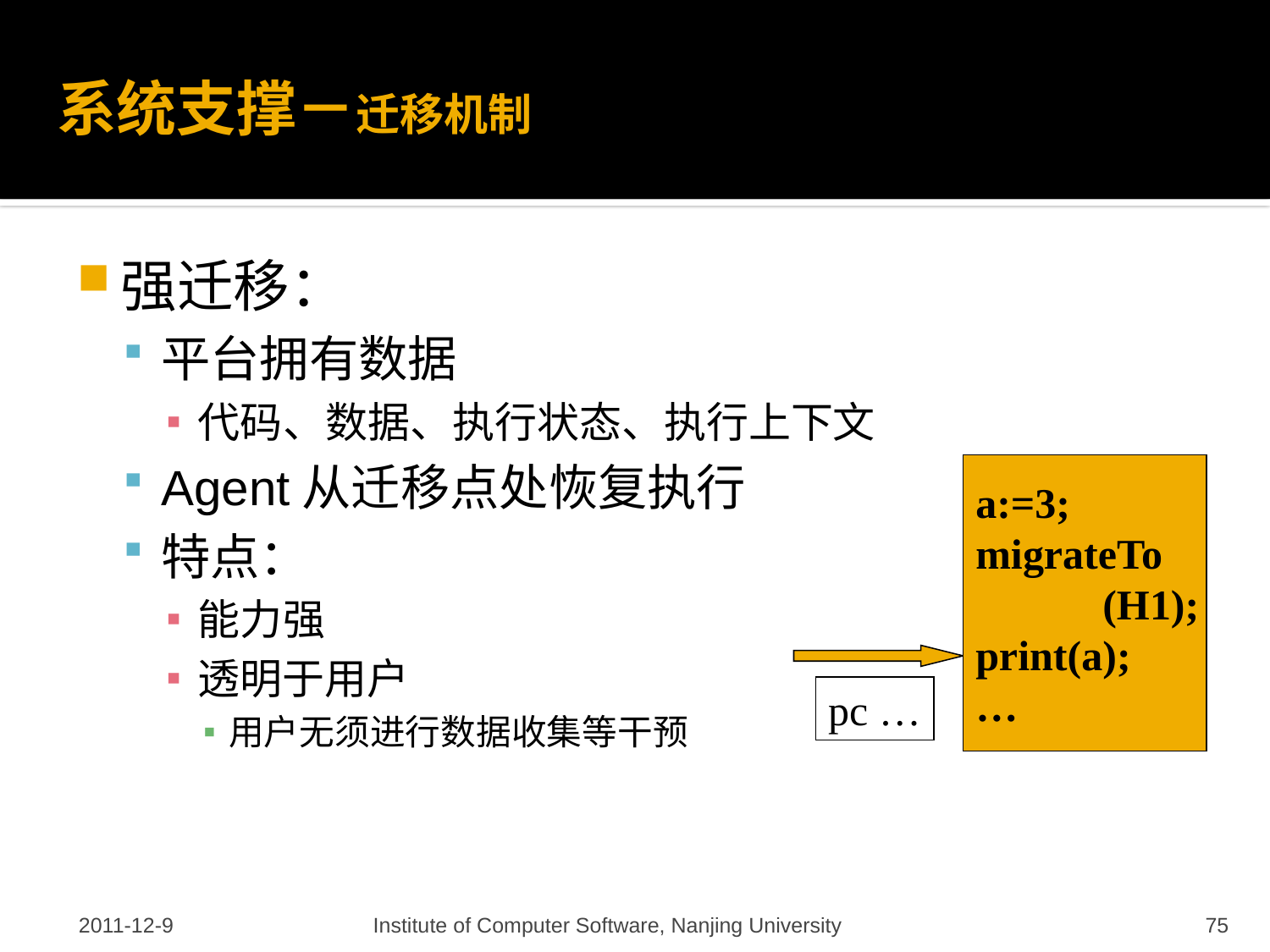

# 系统支撑－迁移机制
强迁移：
平台拥有数据
代码、数据、执行状态、执行上下文
Agent从迁移点处恢复执行
特点：
能力强
透明于用户
用户无须进行数据收集等干预
a:=3;
migrateTo
            (H1);
print(a);
…

pc …
2011-12-9
Institute of Computer Software, Nanjing University
75